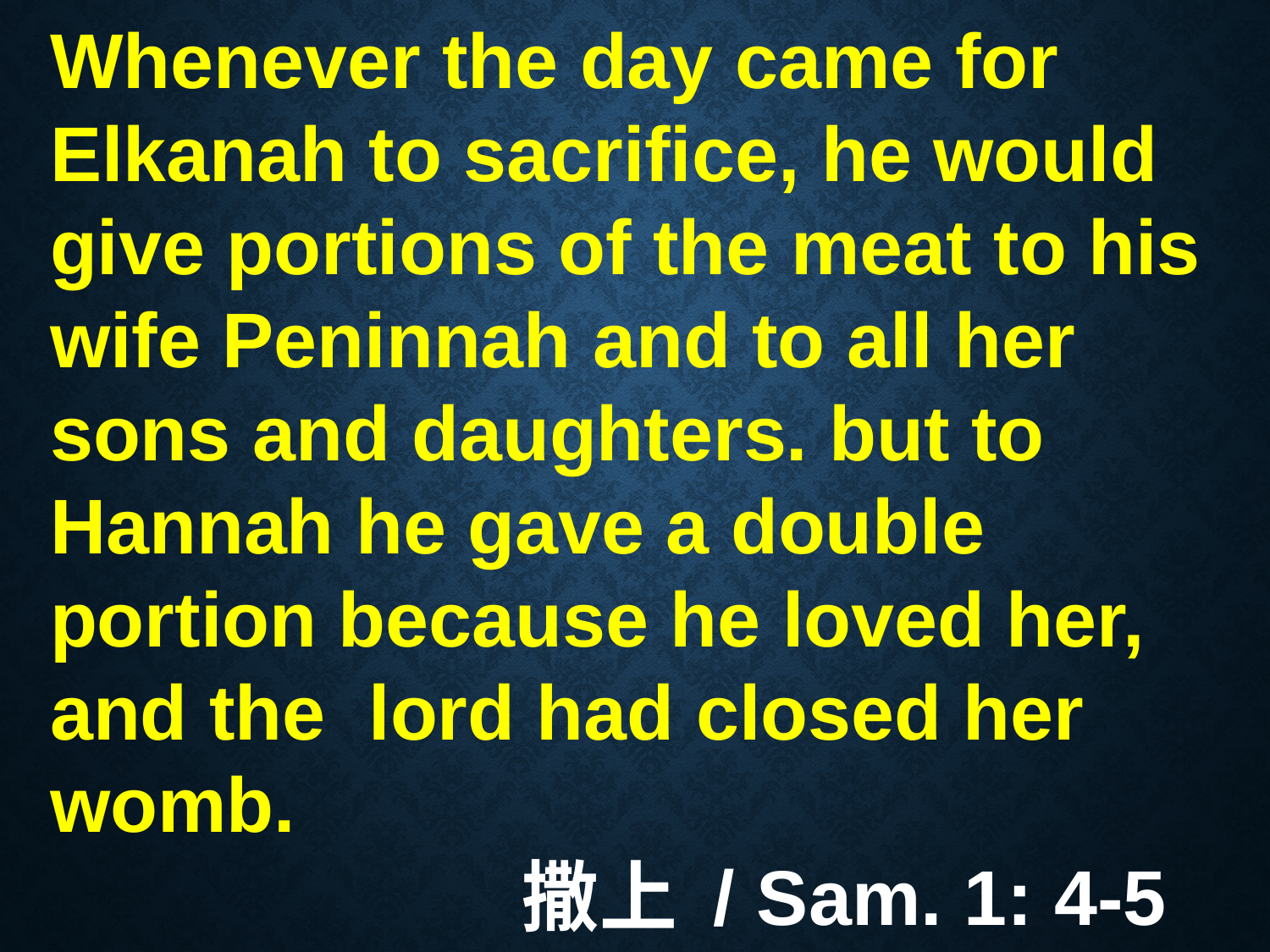

# Whenever the day came for Elkanah to sacrifice, he would give portions of the meat to his wife Peninnah and to all her sons and daughters. but to Hannah he gave a double portion because he loved her, and the  lord had closed her womb. 撒上 / Sam. 1: 4-5